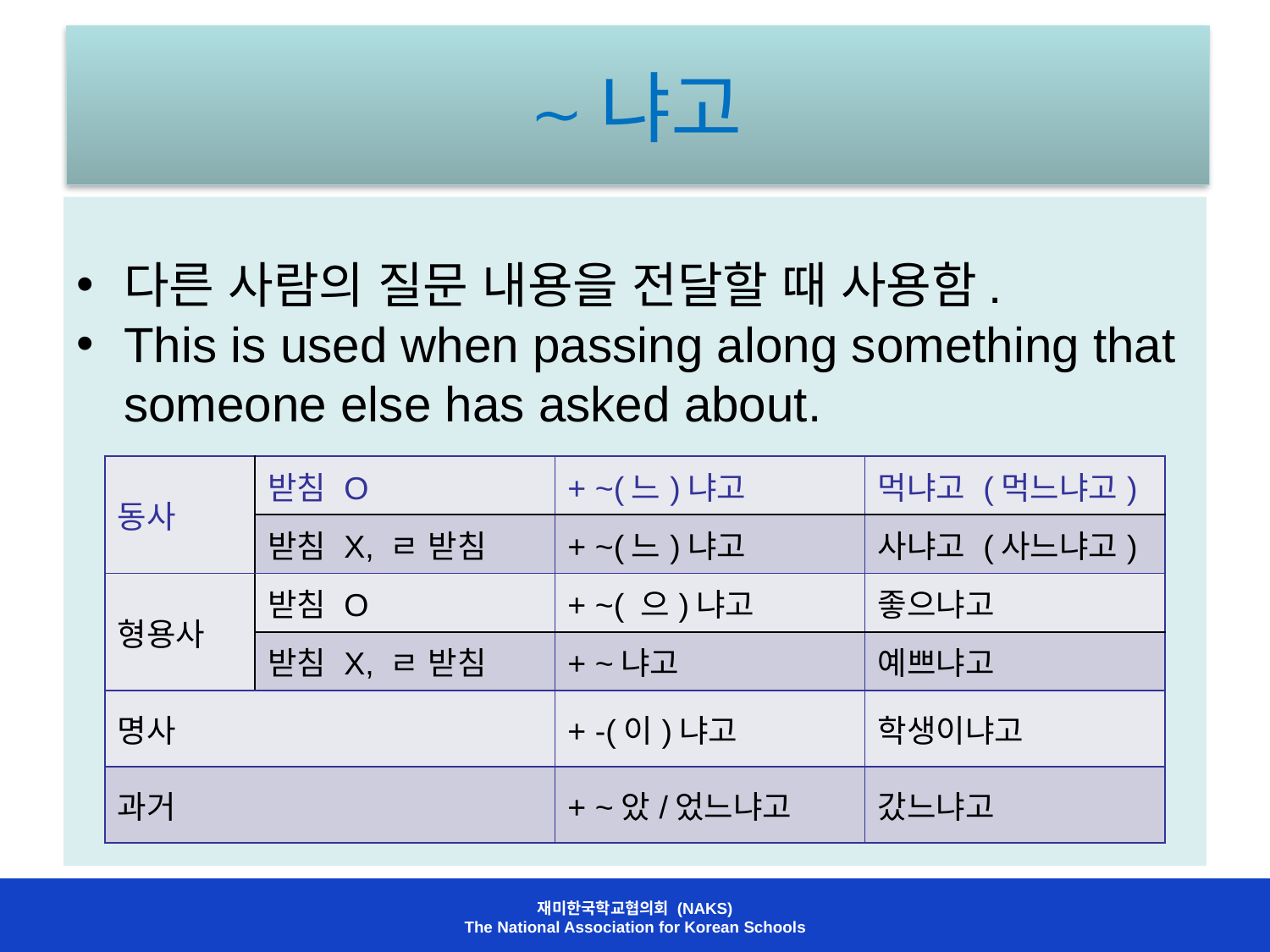

# ~냐고

다른 사람의 질문 내용을 전달할 때 사용함.
This is used when passing along something that someone else has asked about.

| 동사 | 받침 O | + ~(느)냐고 | 먹냐고 (먹느냐고) |
| --- | --- | --- | --- |
|  | 받침 X, ㄹ 받침 | + ~(느)냐고 | 사냐고 (사느냐고) |
| 형용사 | 받침 O | + ~( 으)냐고 | 좋으냐고 |
|  | 받침 X, ㄹ 받침 | + ~냐고 | 예쁘냐고 |
| 명사 |  | + -(이)냐고 | 학생이냐고 |
| 과거 |  | + ~았/었느냐고 | 갔느냐고 |
재미한국학교협의회 (NAKS)
The National Association for Korean Schools